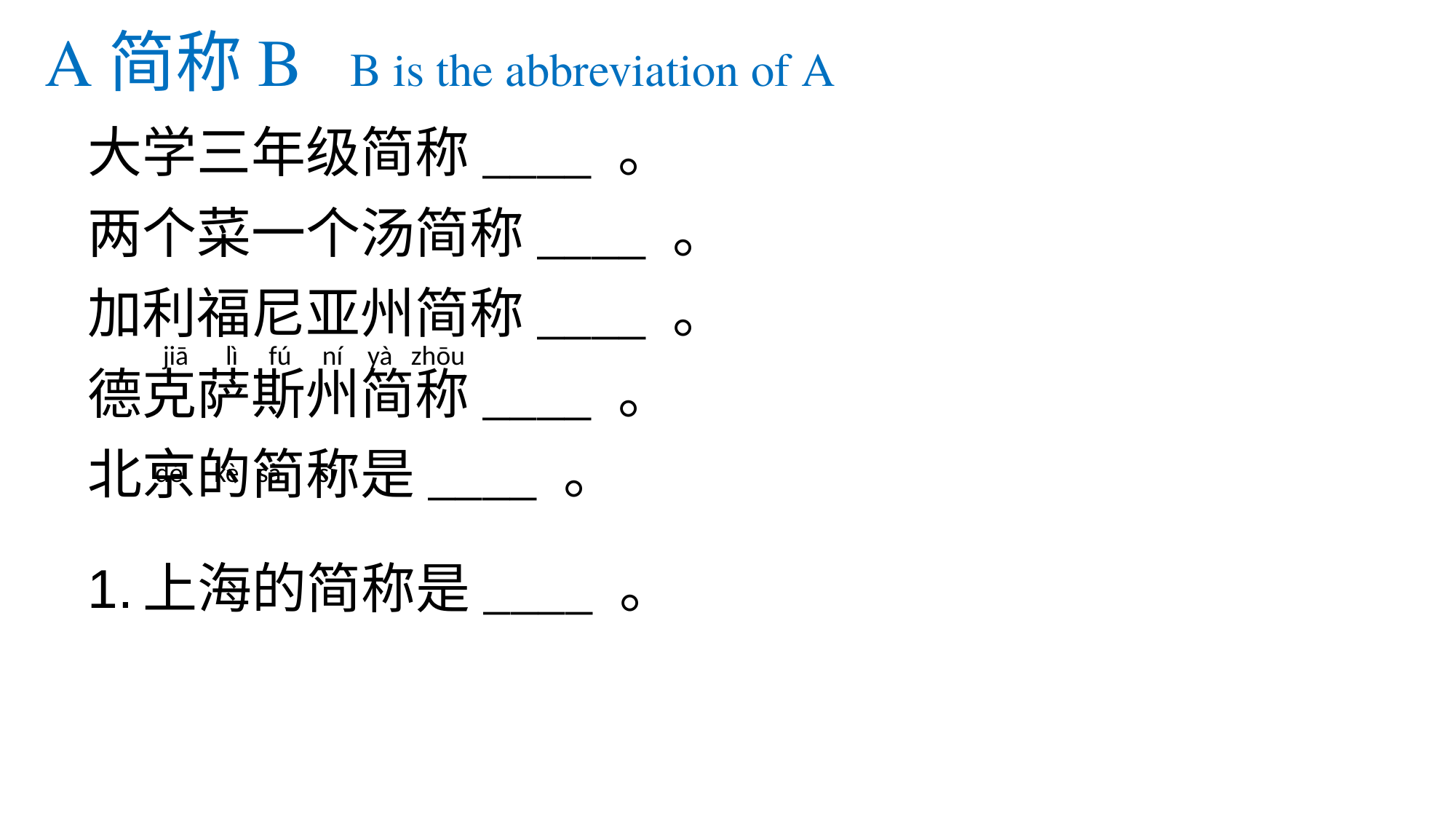

A简称B    B is the abbreviation of A
大学三年级简称____ 。
两个菜一个汤简称____ 。
加利福尼亚州简称____ 。
德克萨斯州简称____ 。
北京的简称是____ 。
上海的简称是____ 。
jiā      lì     fú     ní    yà   zhōu
dé     kè   sà      sī